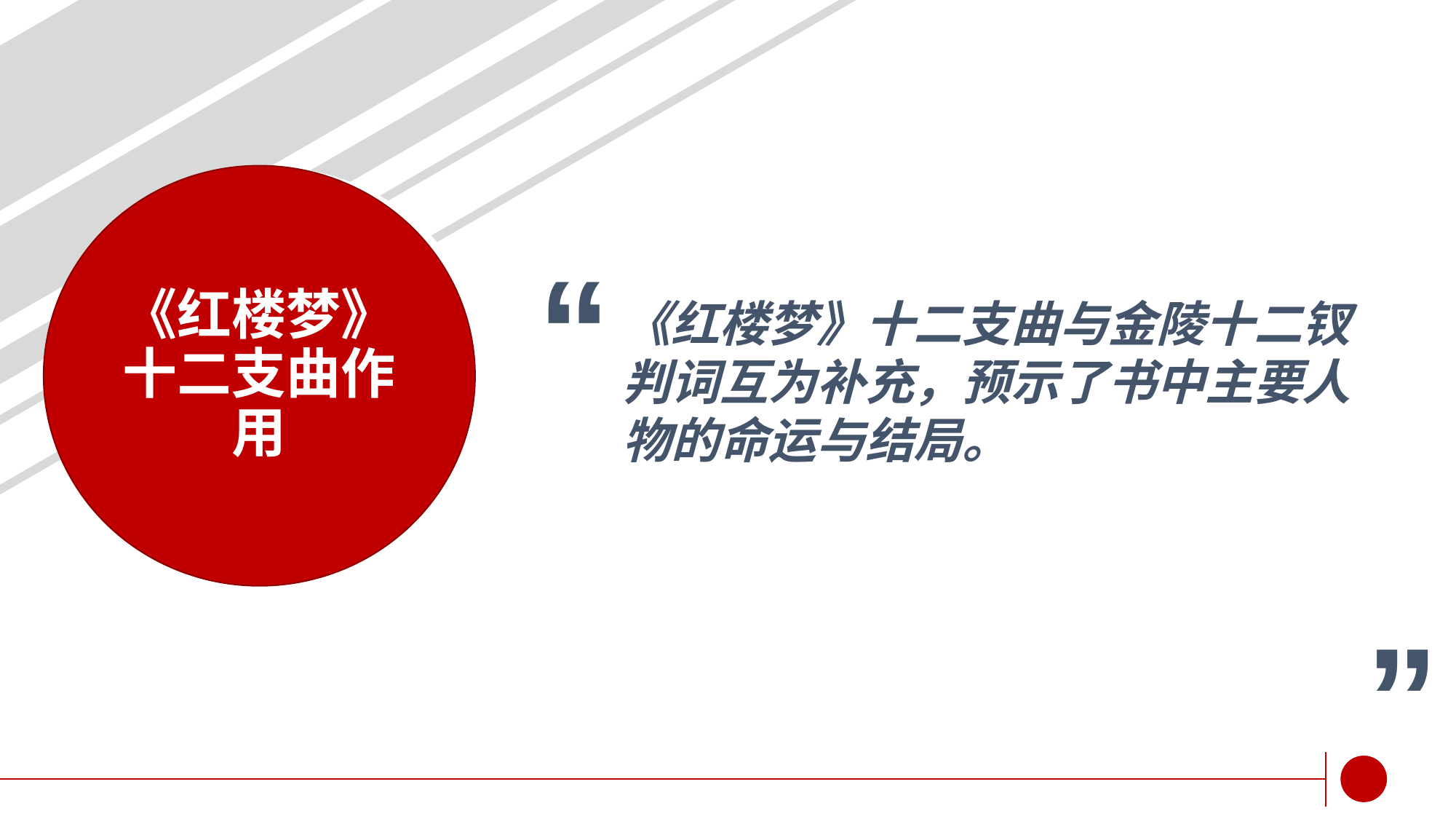

《红楼梦》十二支曲作用
# 《红楼梦》十二支曲与金陵十二钗判词互为补充，预示了书中主要人物的命运与结局。